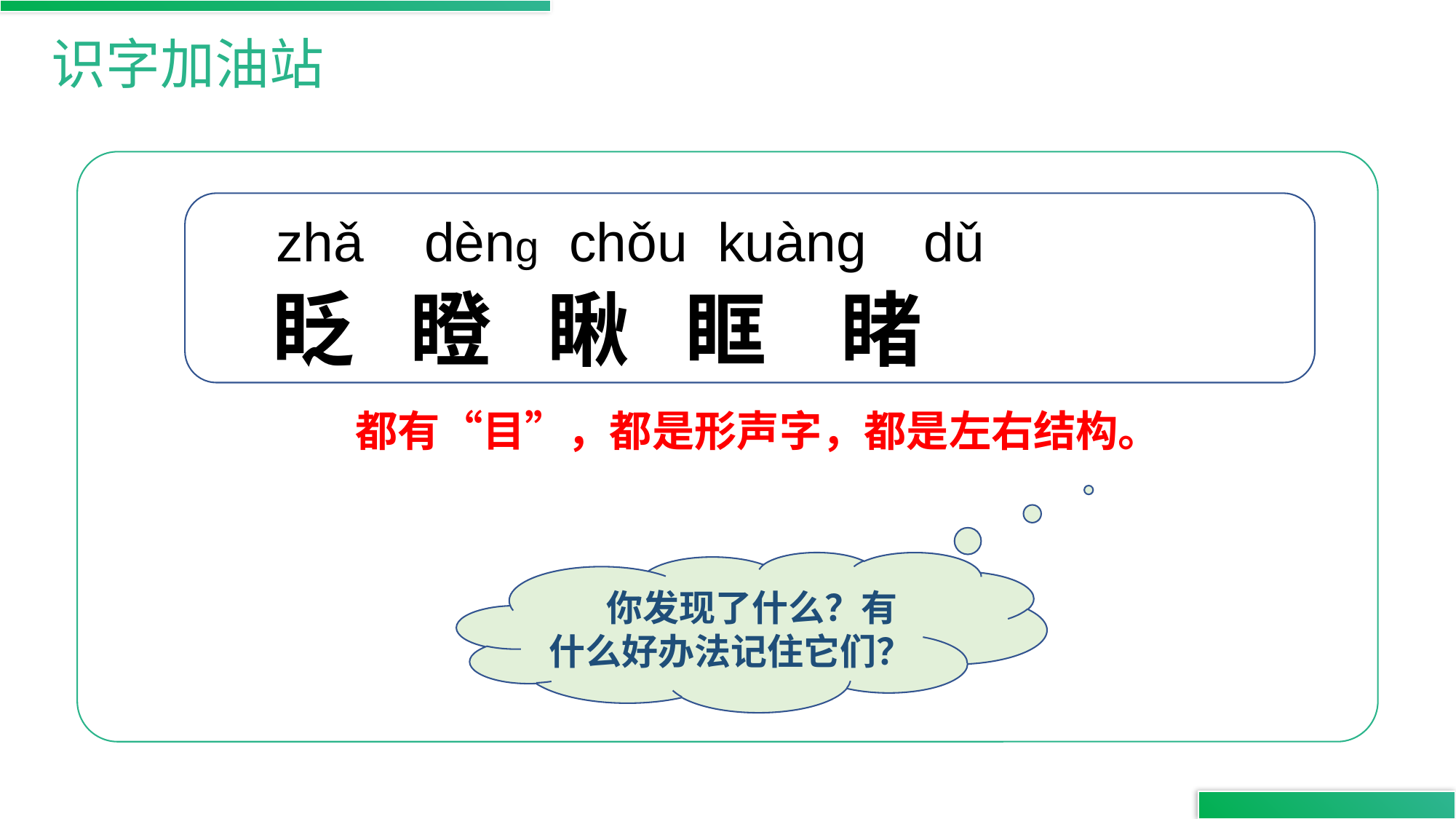

识字加油站

zhǎ    dèng  chǒu  kuàng    dǔ
眨   瞪   瞅   眶    睹
都有“目”，都是形声字，都是左右结构。
      你发现了什么？有什么好办法记住它们？